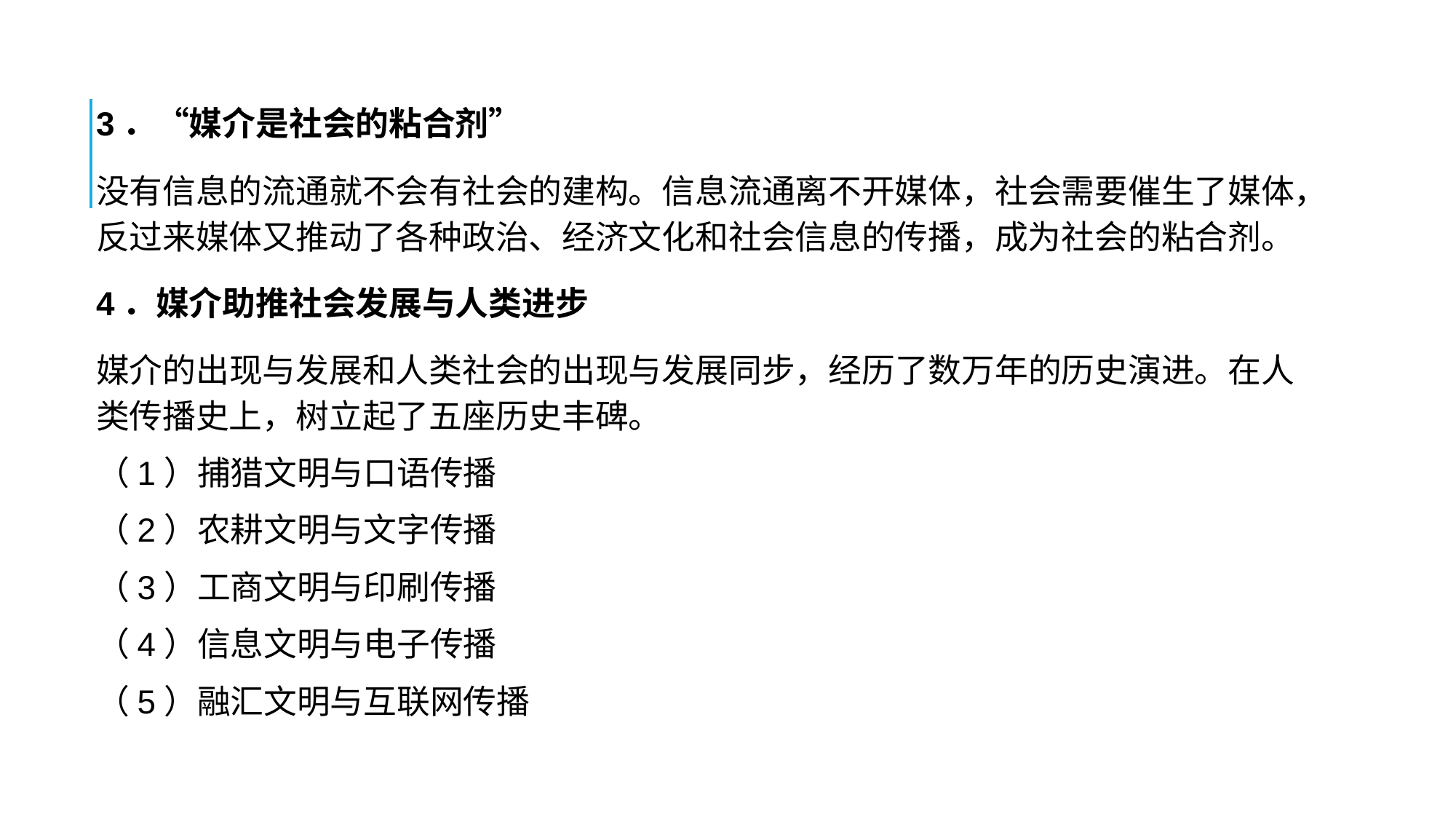

#
3．“媒介是社会的粘合剂”
没有信息的流通就不会有社会的建构。信息流通离不开媒体，社会需要催生了媒体，反过来媒体又推动了各种政治、经济文化和社会信息的传播，成为社会的粘合剂。
4．媒介助推社会发展与人类进步
媒介的出现与发展和人类社会的出现与发展同步，经历了数万年的历史演进。在人类传播史上，树立起了五座历史丰碑。
（1）捕猎文明与口语传播
（2）农耕文明与文字传播
（3）工商文明与印刷传播
（4）信息文明与电子传播
（5）融汇文明与互联网传播